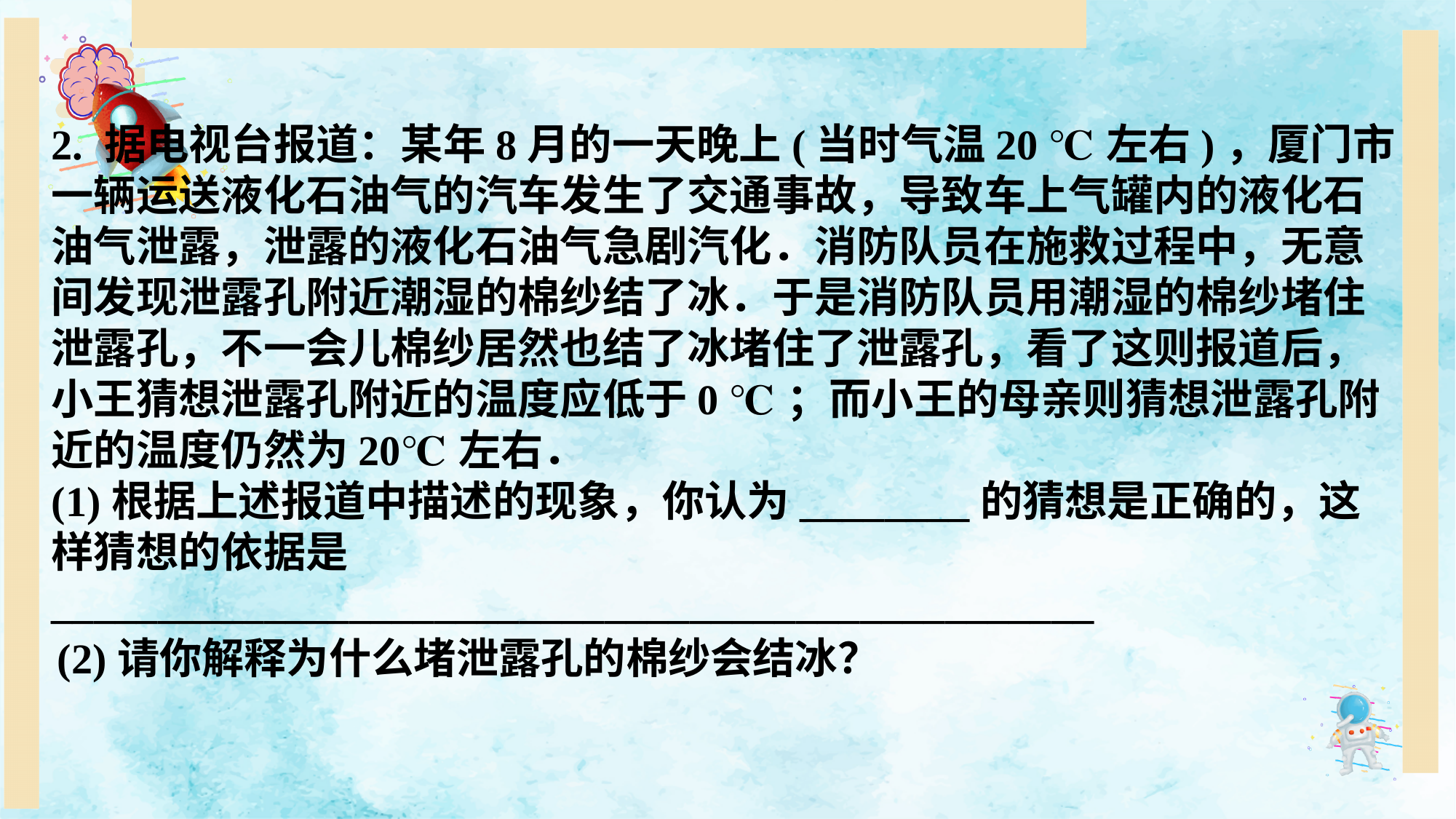

2. 据电视台报道：某年8月的一天晚上(当时气温20 ℃左右)，厦门市一辆运送液化石油气的汽车发生了交通事故，导致车上气罐内的液化石油气泄露，泄露的液化石油气急剧汽化．消防队员在施救过程中，无意间发现泄露孔附近潮湿的棉纱结了冰．于是消防队员用潮湿的棉纱堵住泄露孔，不一会儿棉纱居然也结了冰堵住了泄露孔，看了这则报道后，小王猜想泄露孔附近的温度应低于0 ℃；而小王的母亲则猜想泄露孔附近的温度仍然为20℃左右．
(1)根据上述报道中描述的现象，你认为________的猜想是正确的，这样猜想的依据是_________________________________________________
(2)请你解释为什么堵泄露孔的棉纱会结冰？